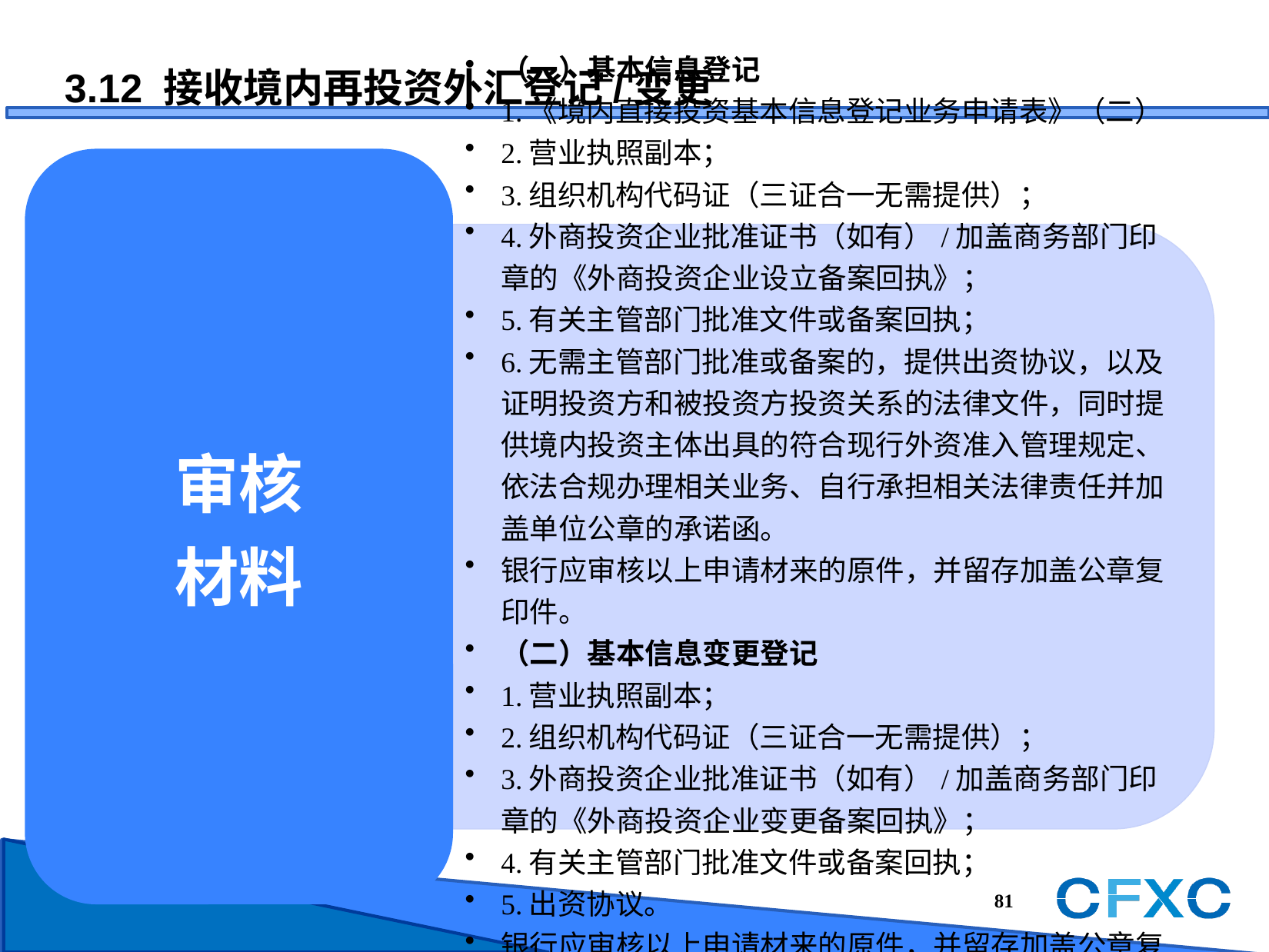

3.12 接收境内再投资外汇登记/变更
审核
材料
（一）基本信息登记
1.《境内直接投资基本信息登记业务申请表》（二）
银行应审核以上申请材来的原件，并留存加盖公章复印件。
（二）基本信息变更登记
1.营业执照副本；
2.组织机构代码证（三证合一无需提供）；
3.外商投资企业批准证书（如有）/加盖商务部门印章的《外商投资企业变更备案回执》；
4.有关主管部门批准文件或备案回执；
5.出资协议。
银行应审核以上申请材来的原件，并留存加盖公章复印件。
2.营业执照副本；
3.组织机构代码证（三证合一无需提供）；
5.有关主管部门批准文件或备案回执；
6.无需主管部门批准或备案的，提供出资协议，以及证明投资方和被投资方投资关系的法律文件，同时提供境内投资主体出具的符合现行外资准入管理规定、依法合规办理相关业务、自行承担相关法律责任并加盖单位公章的承诺函。
81